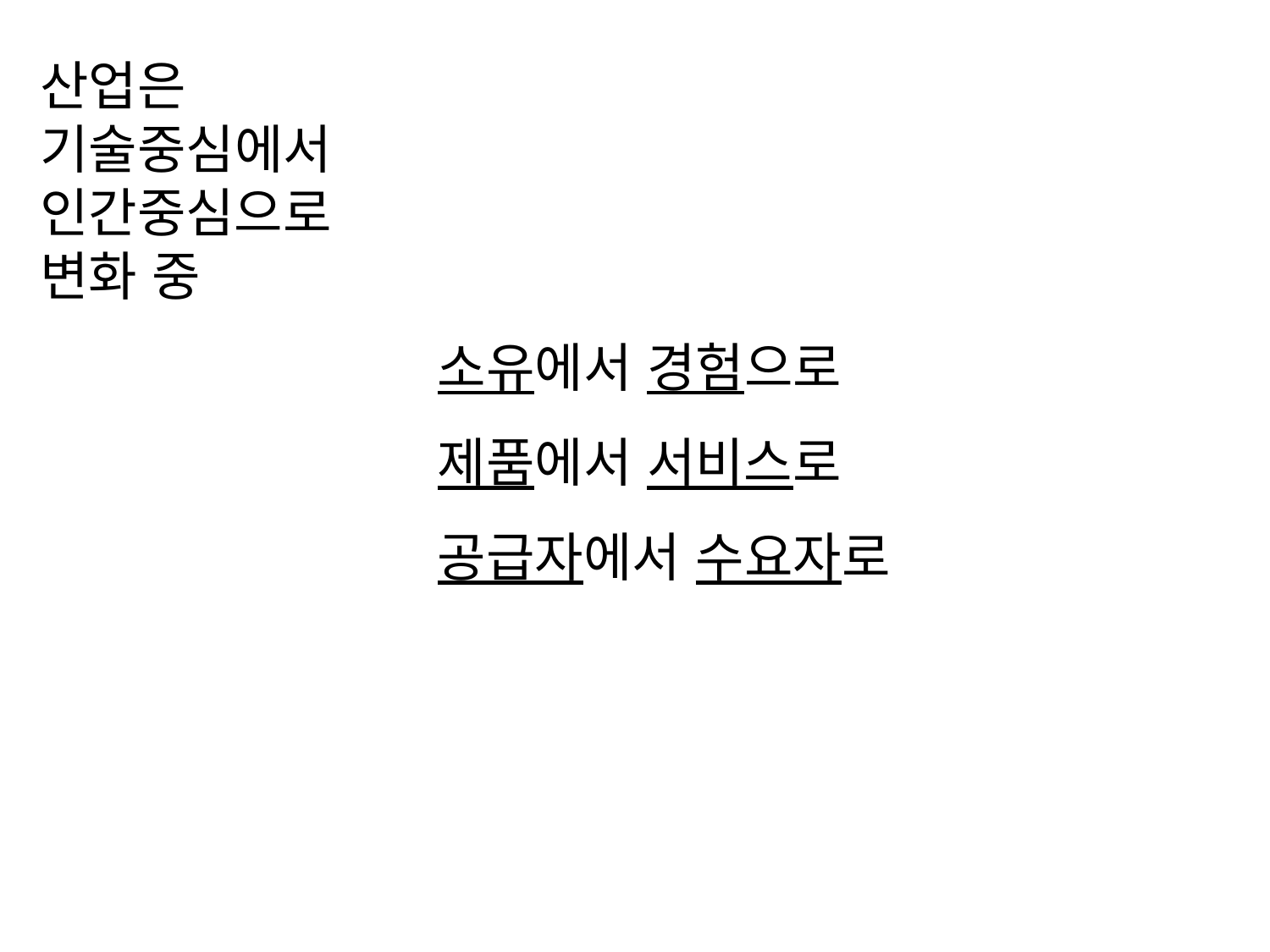

산업은
기술중심에서
인간중심으로 변화 중
소유에서 경험으로
제품에서 서비스로
공급자에서 수요자로